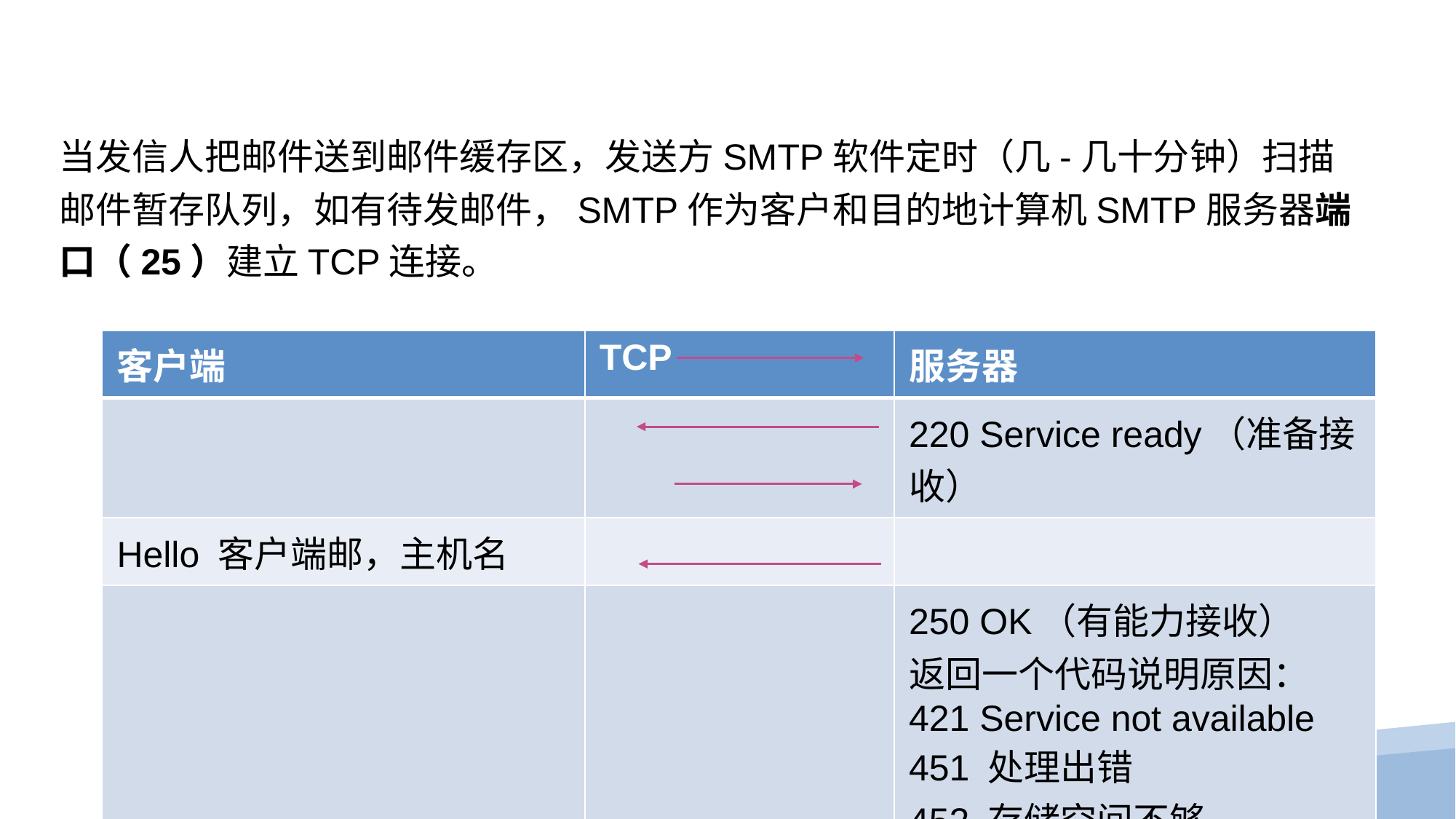

当发信人把邮件送到邮件缓存区，发送方SMTP软件定时（几-几十分钟）扫描邮件暂存队列，如有待发邮件，SMTP作为客户和目的地计算机SMTP服务器端口（25）建立TCP连接。
| 客户端 | TCP | 服务器 |
| --- | --- | --- |
|  |  | 220 Service ready（准备接收） |
| Hello 客户端邮，主机名 |  |  |
|  |  | 250 OK（有能力接收） 返回一个代码说明原因： 421 Service not available 451 处理出错 452 存储空间不够 …… |